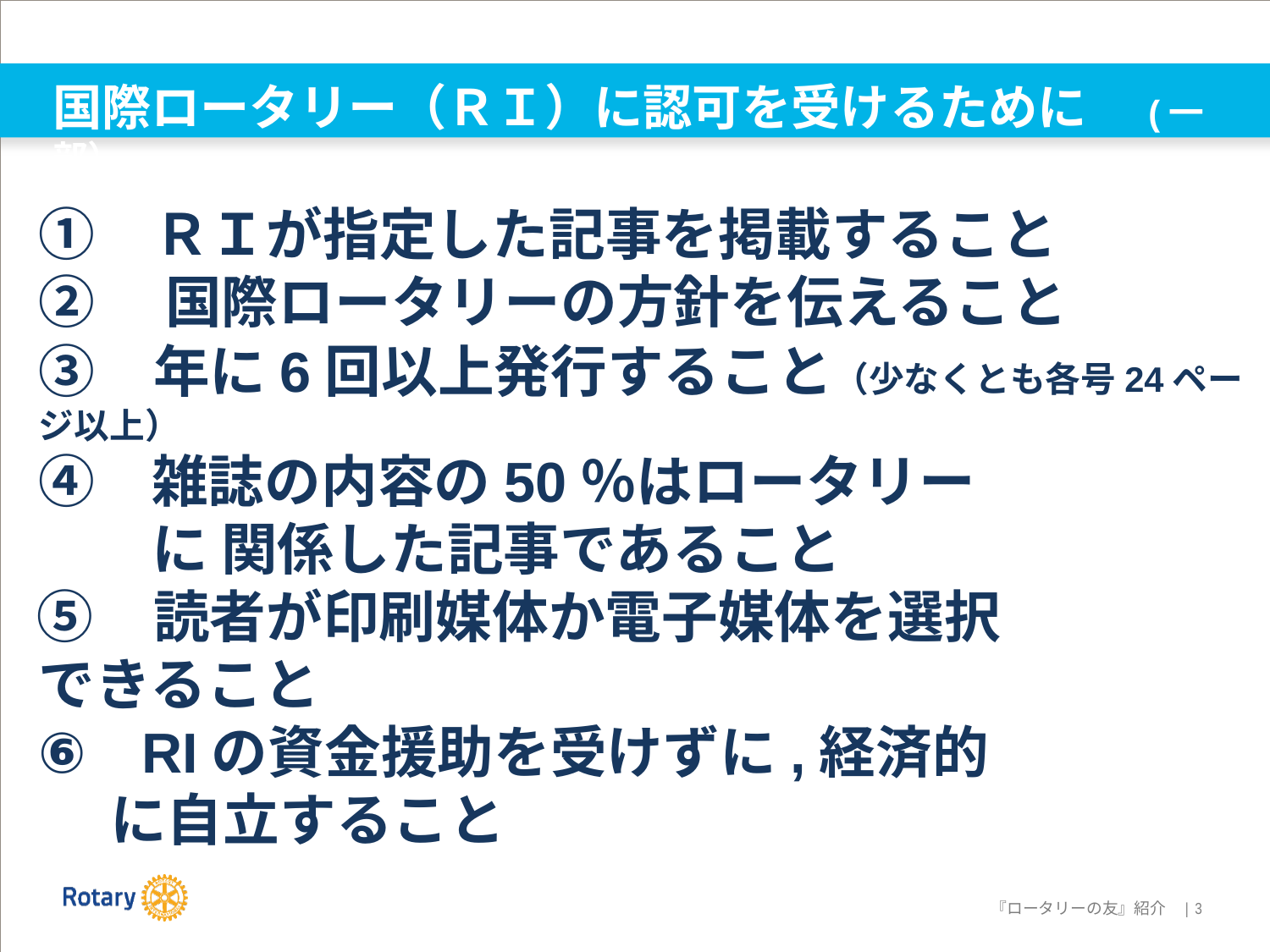

# 国際ロータリー（ＲＩ）に認可を受けるために　(一部）
①	ＲＩが指定した記事を掲載すること
②　国際ロータリーの方針を伝えること
③	年に6回以上発行すること（少なくとも各号24ページ以上）
④	雑誌の内容の50％はロータリーに 関係した記事であること
⑤	読者が印刷媒体か電子媒体を選択できること
  RIの資金援助を受けずに,経済的に自立すること
『ロータリーの友』紹介   | 3